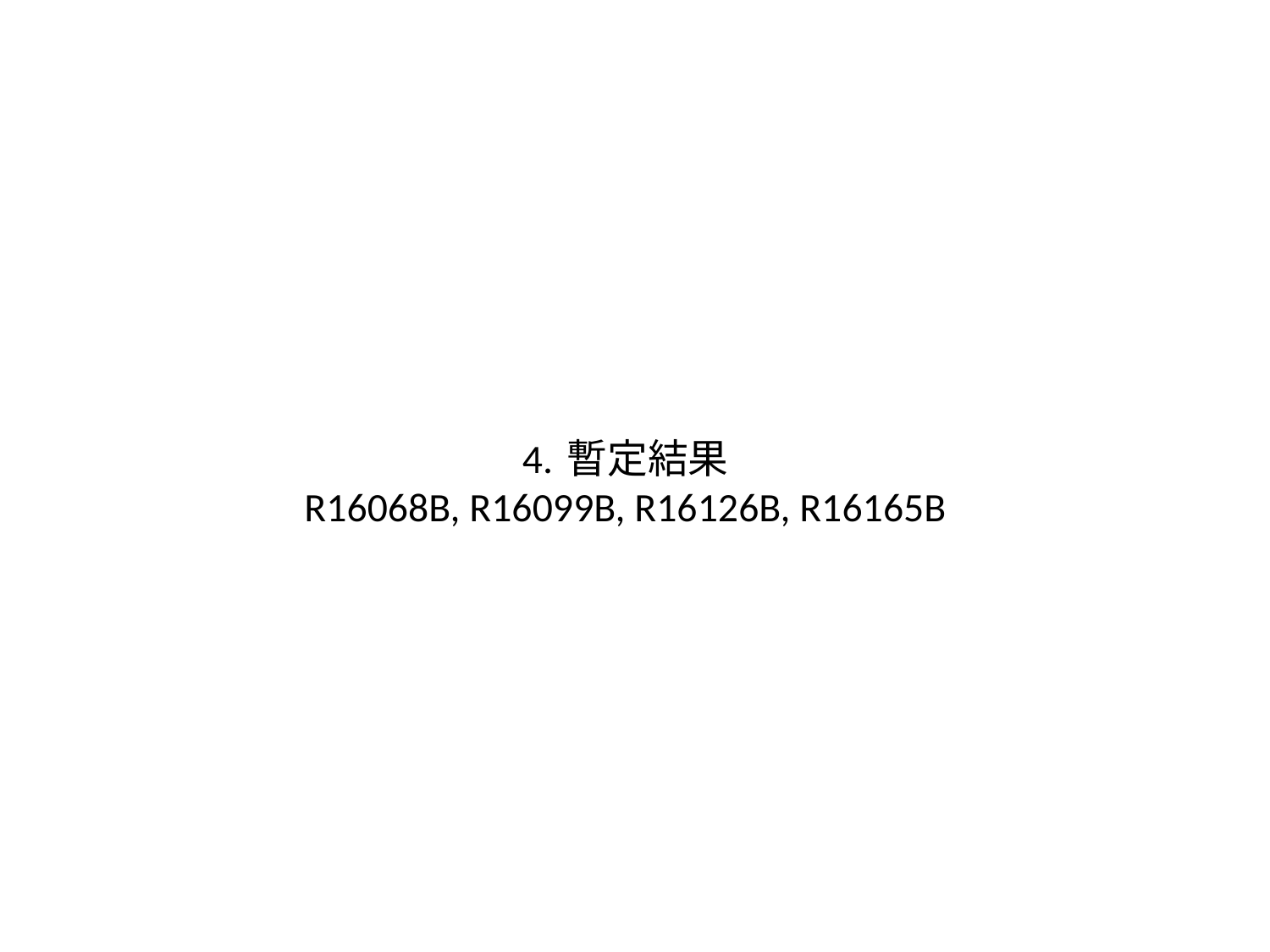

# 4. 暫定結果 R16068B, R16099B, R16126B, R16165B